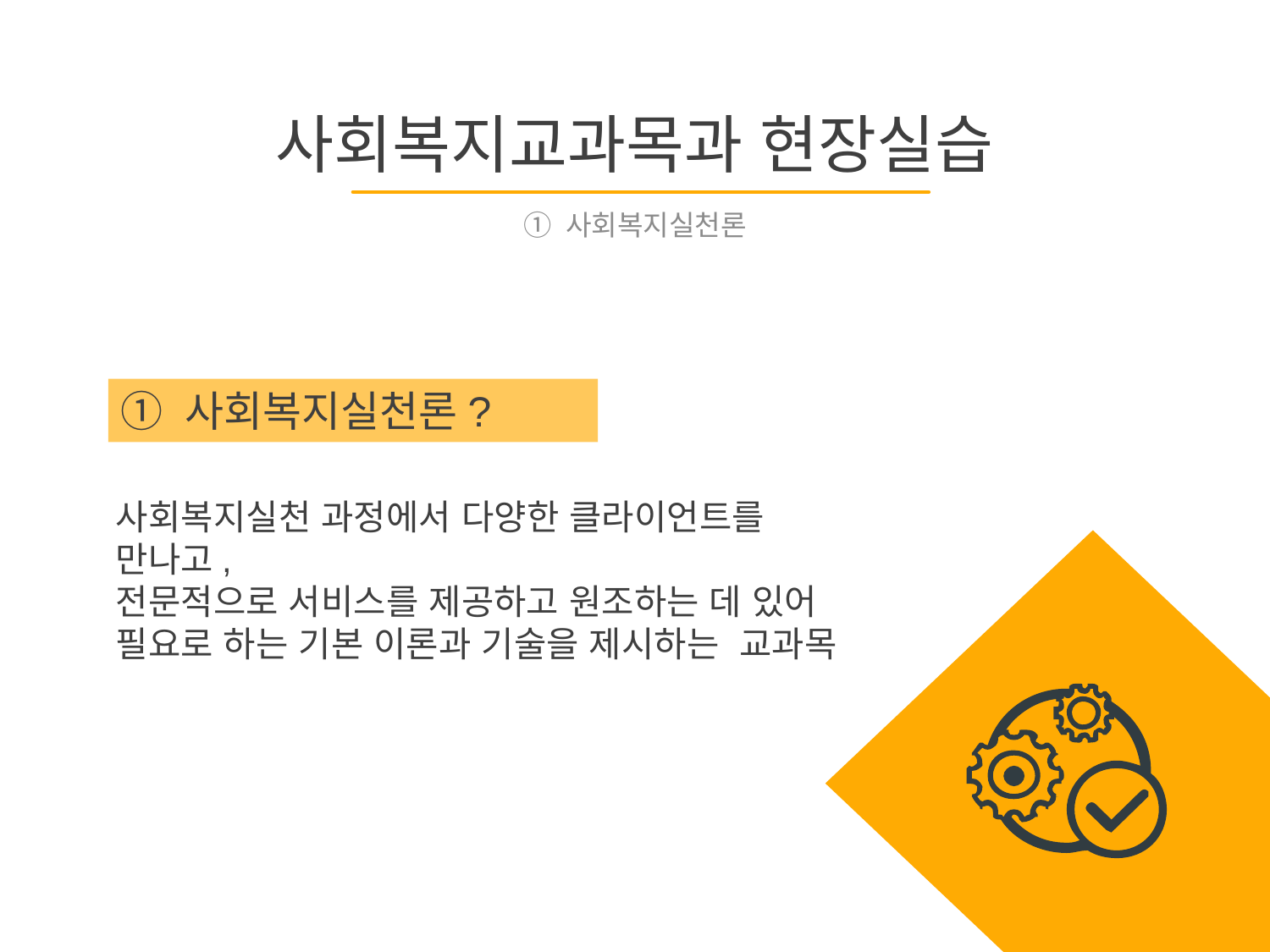

사회복지교과목과 현장실습
① 사회복지실천론
① 사회복지실천론?
사회복지실천 과정에서 다양한 클라이언트를 만나고,
전문적으로 서비스를 제공하고 원조하는 데 있어
필요로 하는 기본 이론과 기술을 제시하는  교과목